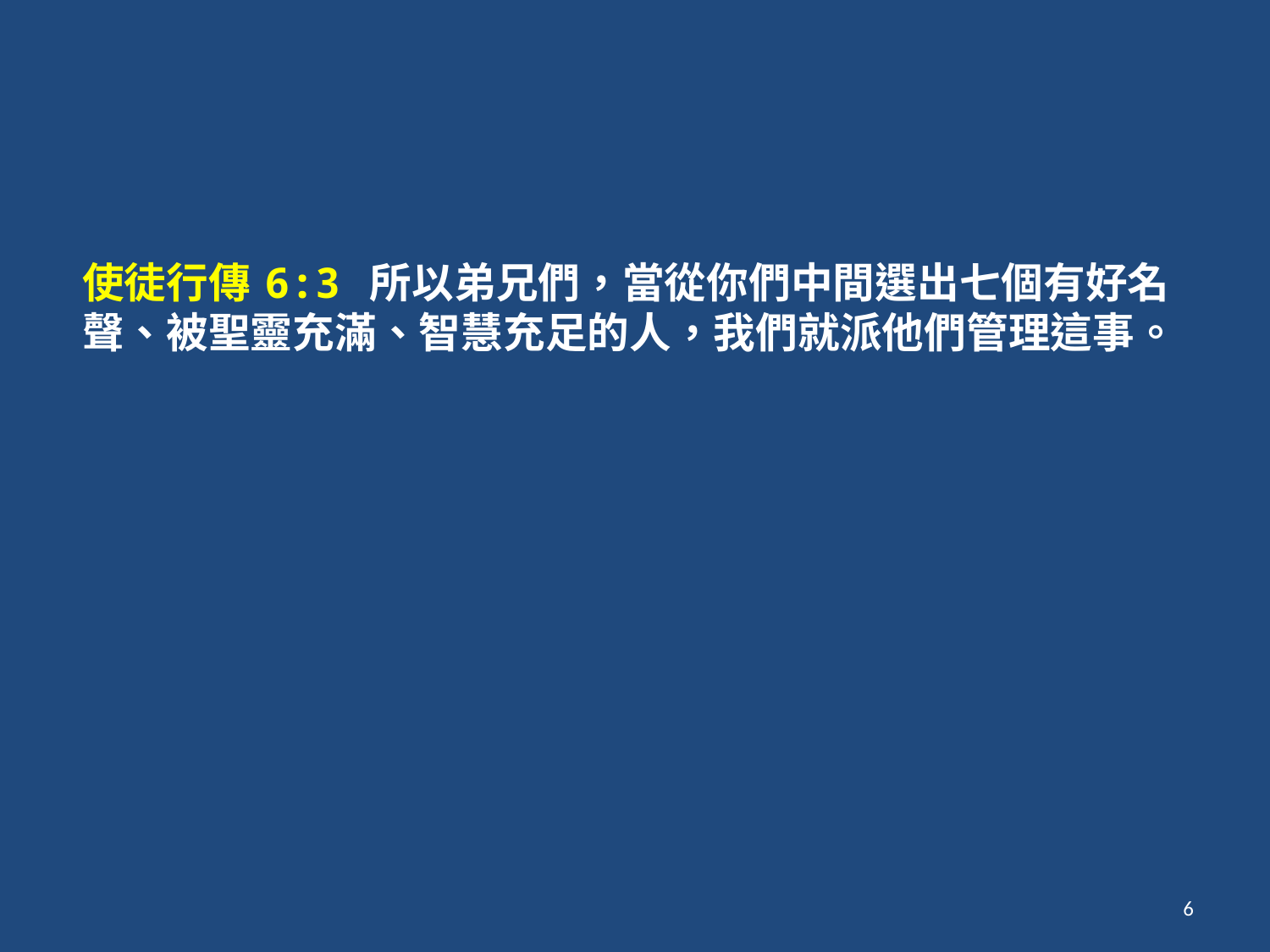

# 使徒行傳 6:3 所以弟兄們，當從你們中間選出七個有好名聲、被聖靈充滿、智慧充足的人，我們就派他們管理這事。

6